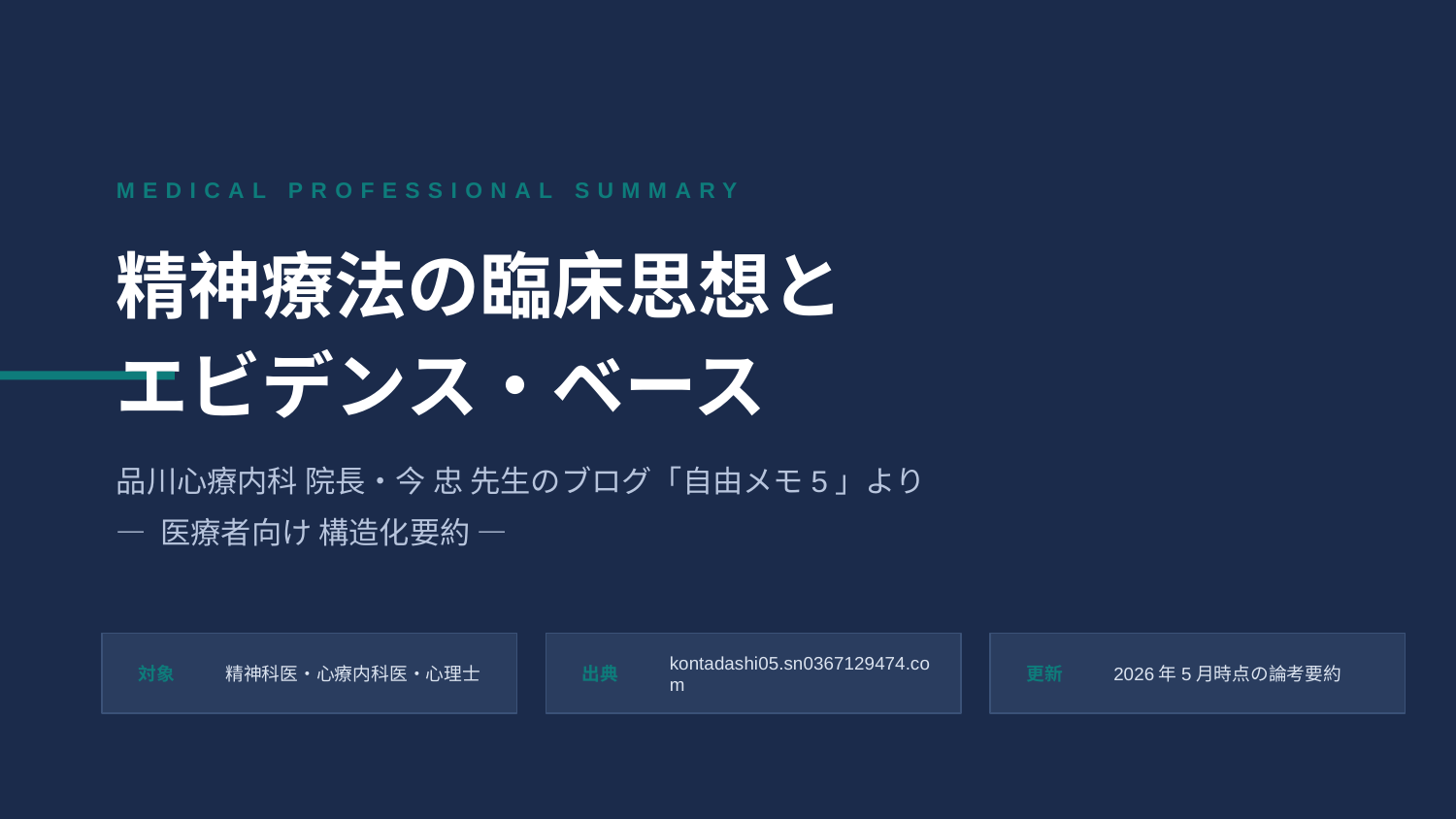

MEDICAL PROFESSIONAL SUMMARY
精神療法の臨床思想と
エビデンス・ベース

品川心療内科 院長・今 忠 先生のブログ「自由メモ5」より
― 医療者向け 構造化要約 ―

対象
精神科医・心療内科医・心理士

出典
kontadashi05.sn0367129474.com

更新
2026年5月時点の論考要約